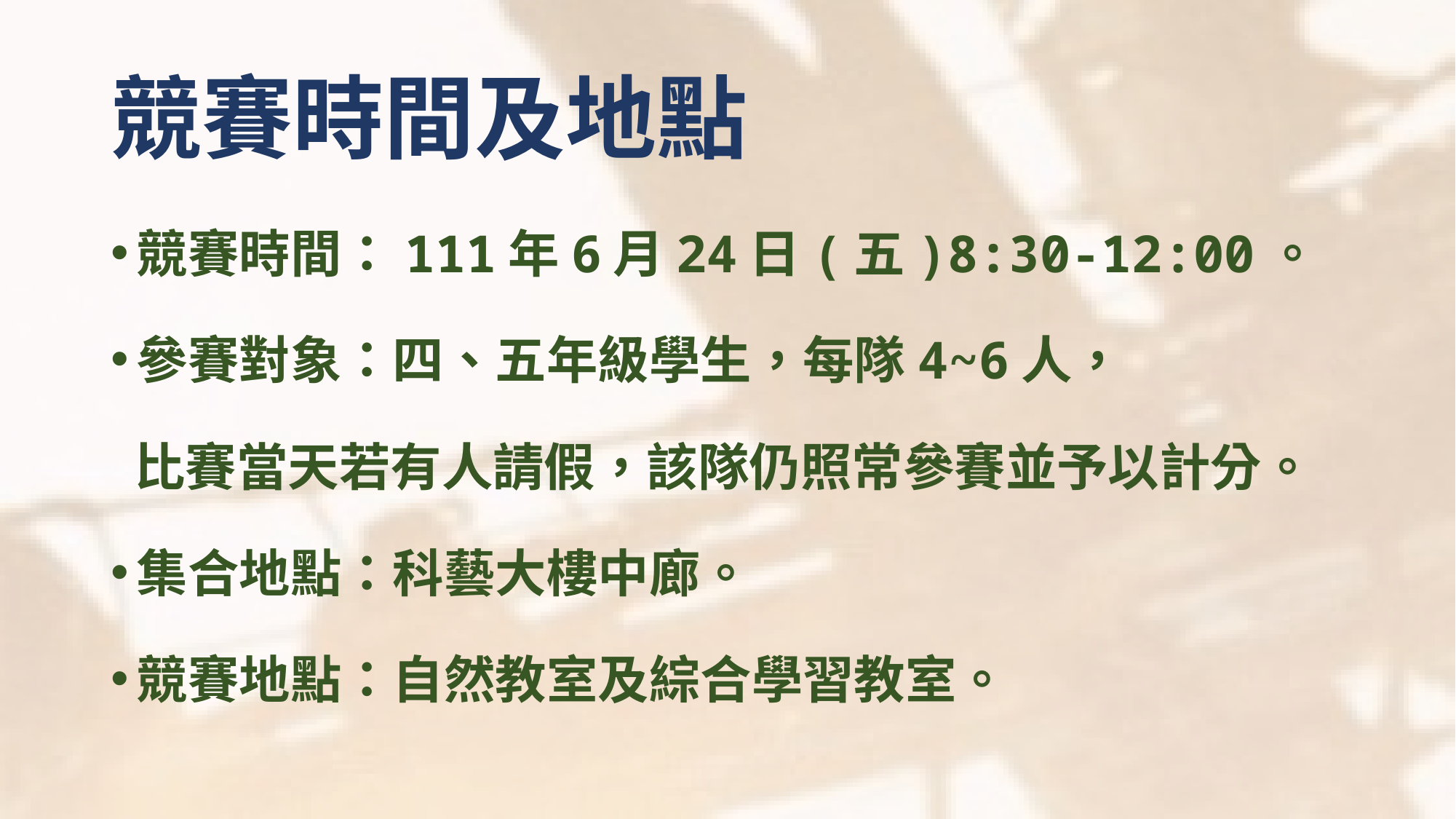

# 競賽時間及地點
競賽時間：111年6月24日(五)8:30-12:00。
參賽對象：四、五年級學生，每隊4~6人，
 比賽當天若有人請假，該隊仍照常參賽並予以計分。
集合地點：科藝大樓中廊。
競賽地點：自然教室及綜合學習教室。